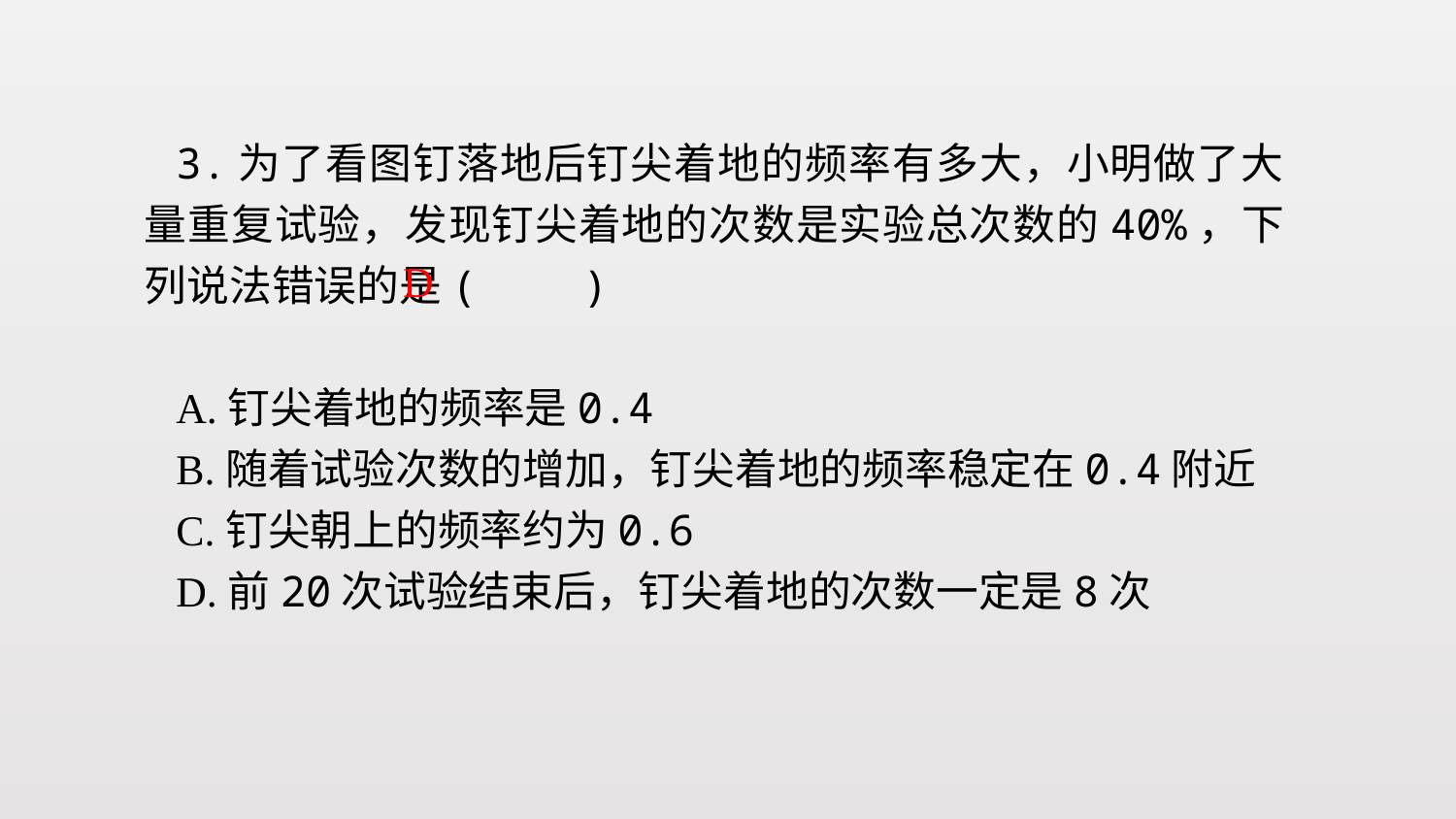

3.为了看图钉落地后钉尖着地的频率有多大，小明做了大量重复试验，发现钉尖着地的次数是实验总次数的40%，下列说法错误的是(　　)

A.钉尖着地的频率是0.4
B.随着试验次数的增加，钉尖着地的频率稳定在0.4附近
C.钉尖朝上的频率约为0.6
D.前20次试验结束后，钉尖着地的次数一定是8次
D